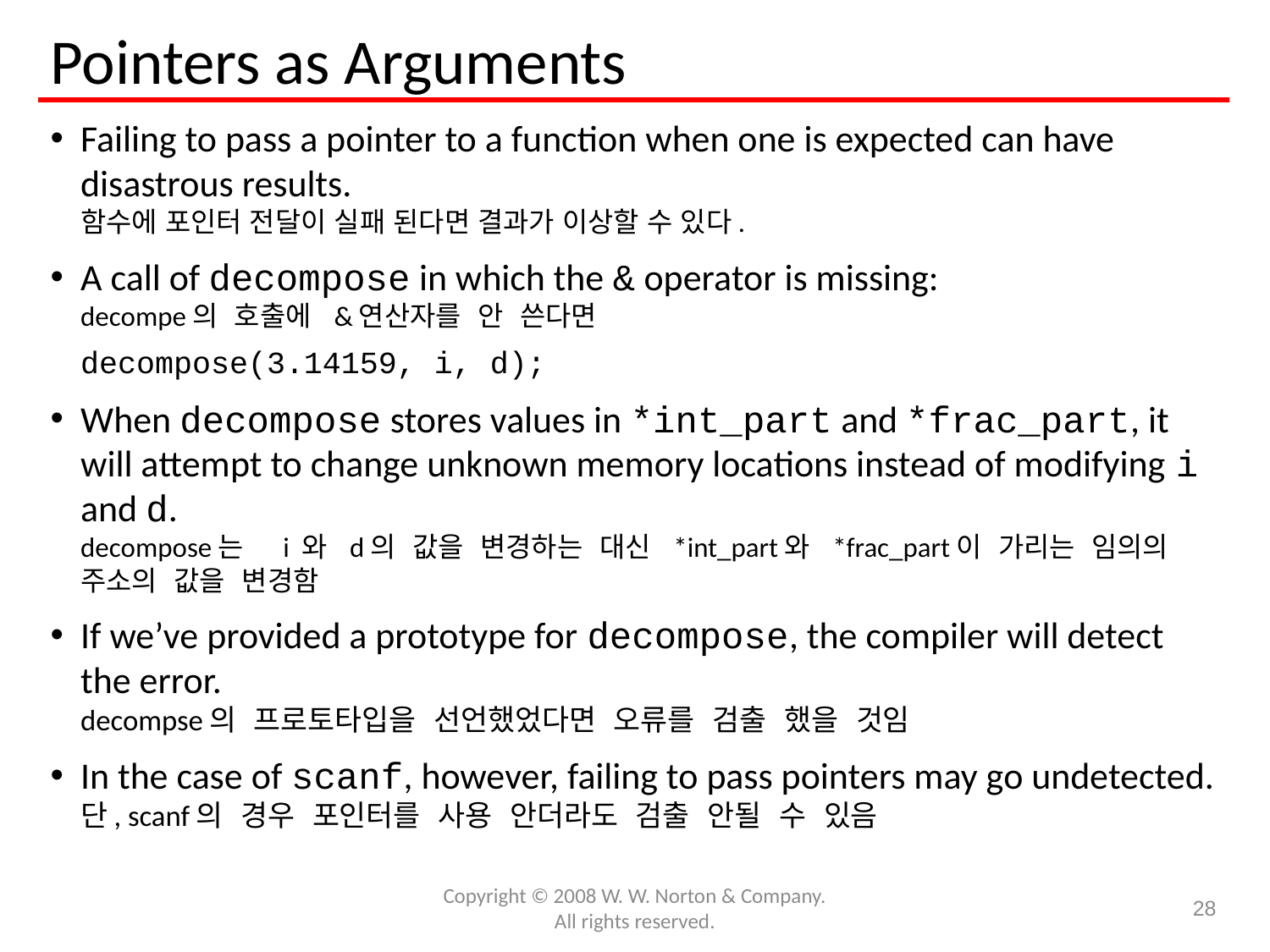

# Pointers as Arguments
Failing to pass a pointer to a function when one is expected can have disastrous results.
함수에 포인터 전달이 실패 된다면 결과가 이상할 수 있다.
A call of decompose in which the & operator is missing:
decompe의 호출에 &연산자를 안 쓴다면
	decompose(3.14159, i, d);
When decompose stores values in *int_part and *frac_part, it will attempt to change unknown memory locations instead of modifying i and d.
decompose는  i 와 d의 값을 변경하는 대신 *int_part와 *frac_part이 가리는 임의의 주소의 값을 변경함
If we’ve provided a prototype for decompose, the compiler will detect the error.
decompse의 프로토타입을 선언했었다면 오류를 검출 했을 것임
In the case of scanf, however, failing to pass pointers may go undetected.
단, scanf의 경우 포인터를 사용 안더라도 검출 안될 수 있음
Copyright © 2008 W. W. Norton & Company.
All rights reserved.
28